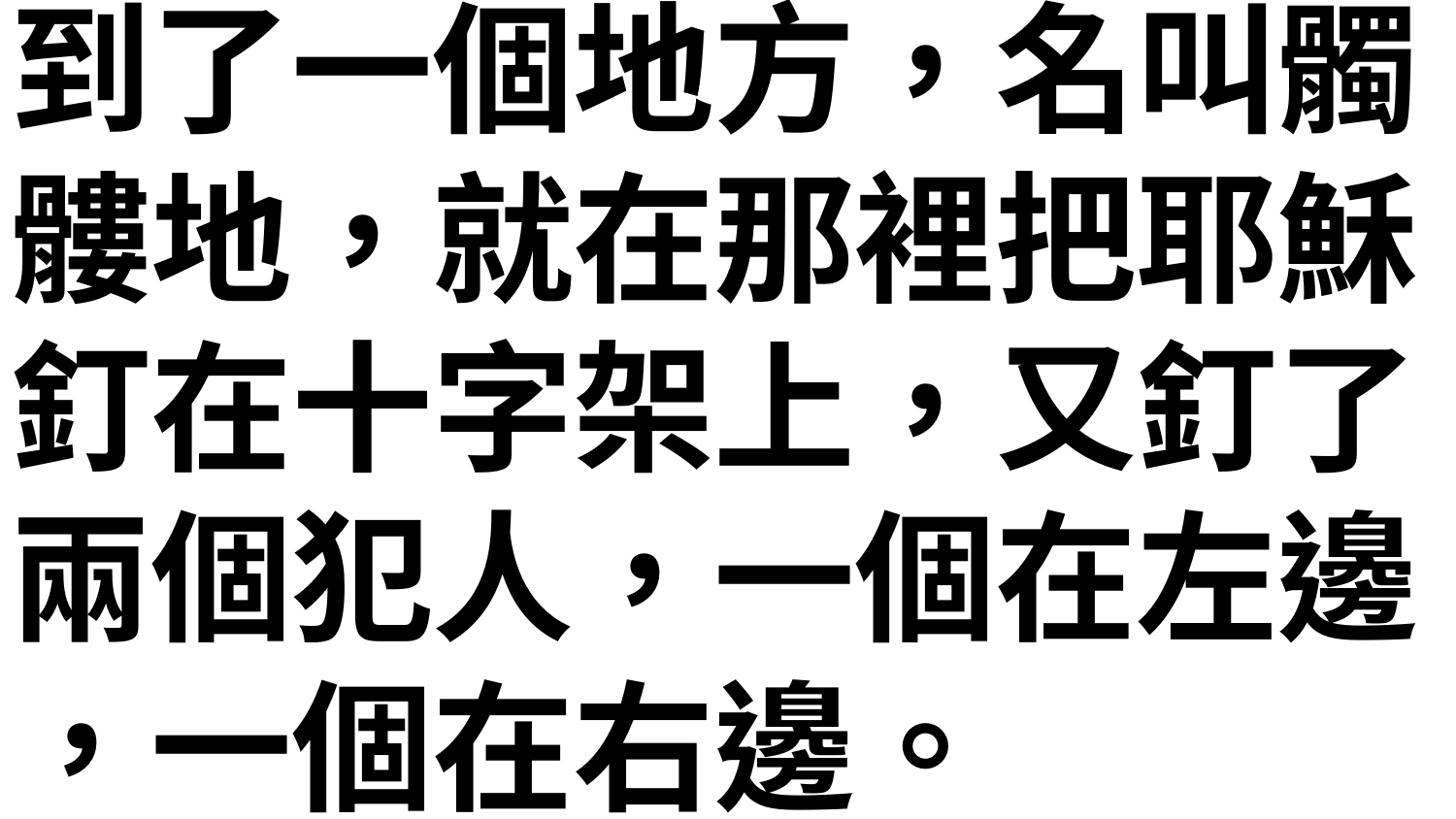

到了一個地方，名叫髑髏地，就在那裡把耶穌釘在十字架上，又釘了兩個犯人，一個在左邊
，一個在右邊。

當下耶穌說：「父啊，赦免他們！因為他們所做的他們不曉得。」兵丁就拈鬮分他的衣服。 百姓站在那裡觀看。官府也嗤笑他，說：「他救了別人，他若是基督，神所揀選的，可以救自己吧！」 兵丁也戲弄他，上前拿醋送給他喝， 說：「你若是猶太人的王，可以救自己吧！」 在耶穌以上有一個牌子，寫著：「這是猶太人的王。」
那同釘的兩個犯人，有一個譏誚他說：「你不是基督嗎？可以救自己和我們吧！」  那一個就應聲責備他說：「你既是一樣受刑的，還不怕神嗎？ 我們是應該的，因我們所受的與我們所做的相稱，但這個人沒有做過一件不好的事。」 就說：「耶穌啊，你得國降臨的時候，求你記念我！」 耶穌對他說：「我實在告訴你：今日你要同我在樂園裡了！」